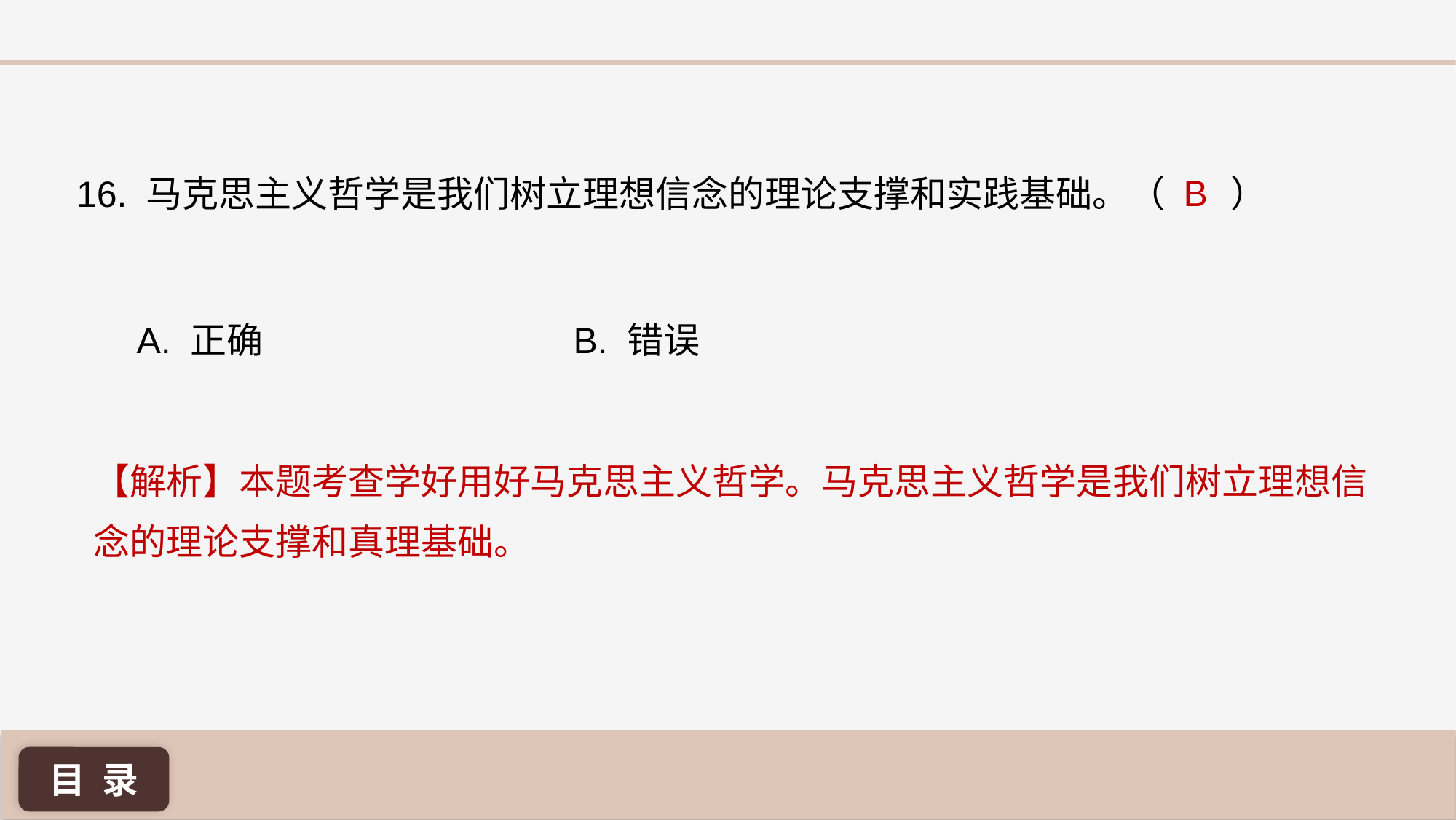

B
16. 马克思主义哲学是我们树立理想信念的理论支撑和实践基础。（        ）
A. 正确 			B. 错误
【解析】本题考查学好用好马克思主义哲学。马克思主义哲学是我们树立理想信念的理论支撑和真理基础。